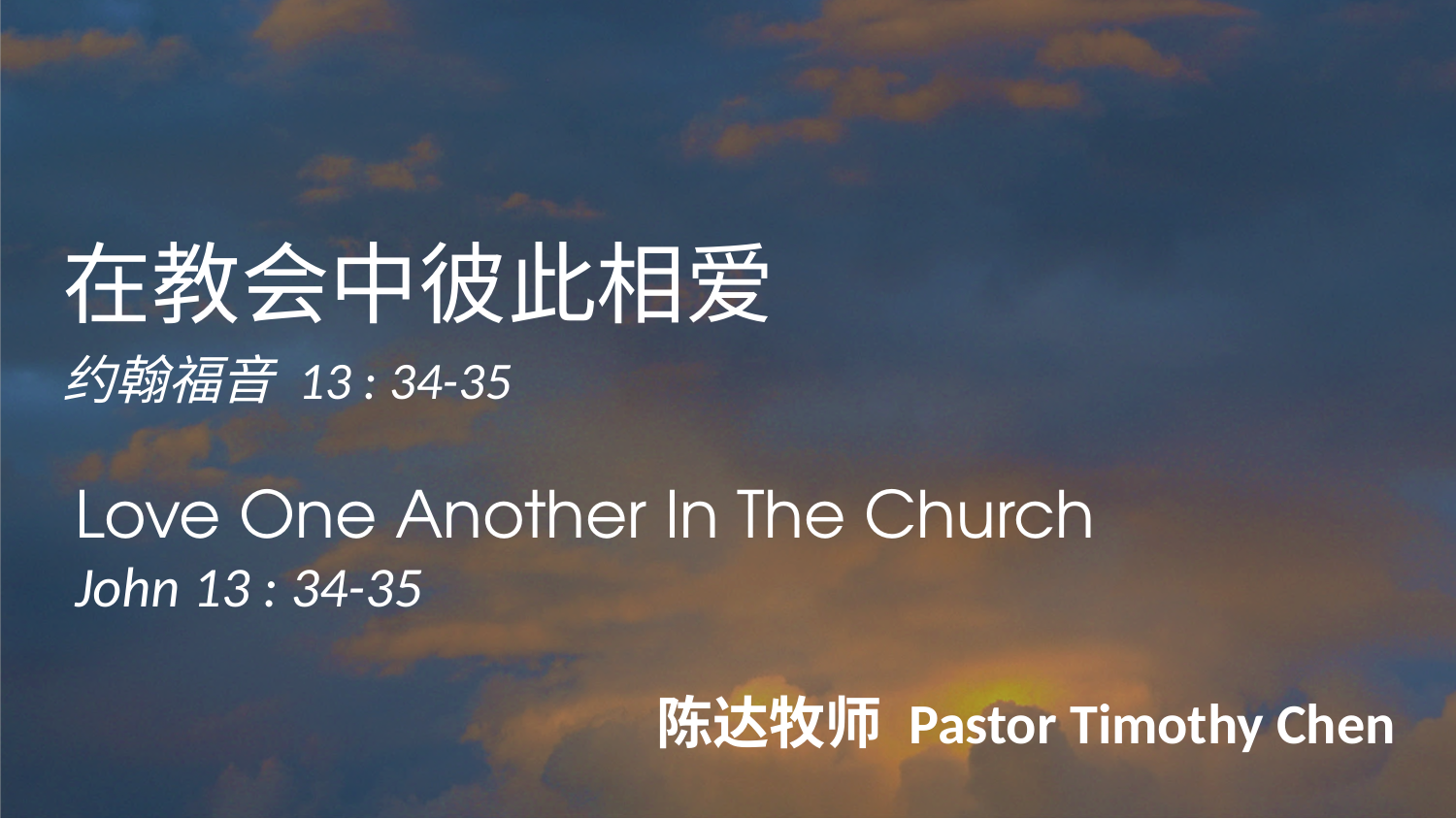

在教会中彼此相爱
约翰福音 13 : 34-35
Love One Another In The Church
John 13 : 34-35
陈达牧师 Pastor Timothy Chen